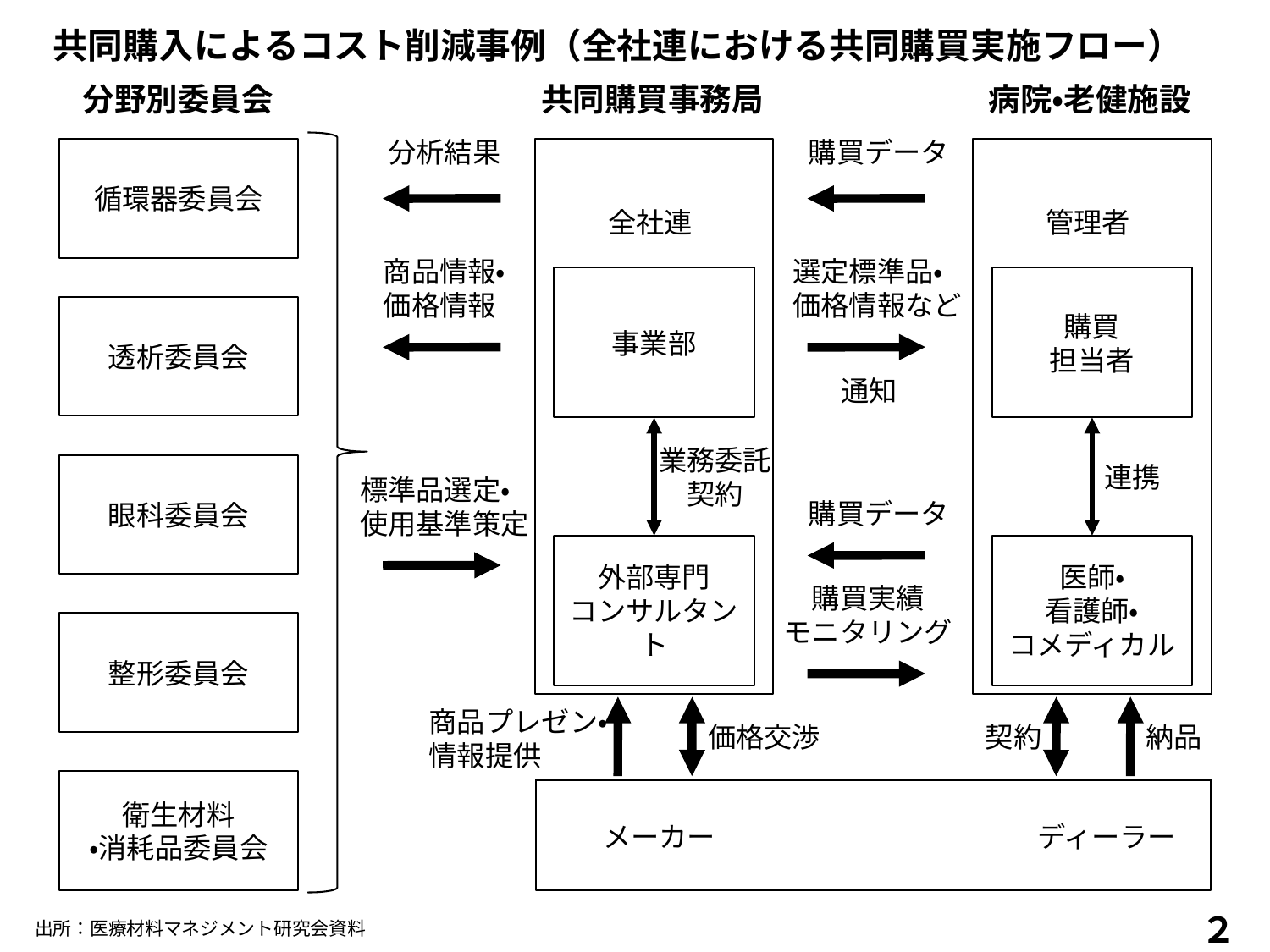

共同購入によるコスト削減事例（全社連における共同購買実施フロー）
分野別委員会
共同購買事務局
病院・老健施設
分析結果
購買データ

循環器委員会

全社連
管理者
商品情報・
価格情報
選定標準品・
価格情報など
事業部
購買
担当者
透析委員会
通知
業務委託
契約
連携
眼科委員会
標準品選定・
使用基準策定
購買データ
外部専門
コンサルタント
医師・
看護師・
コメディカル
購買実績
モニタリング
整形委員会
商品プレゼン・
情報提供
価格交渉
契約
納品
衛生材料
・消耗品委員会

メーカー
ディーラー
２
出所：医療材料マネジメント研究会資料